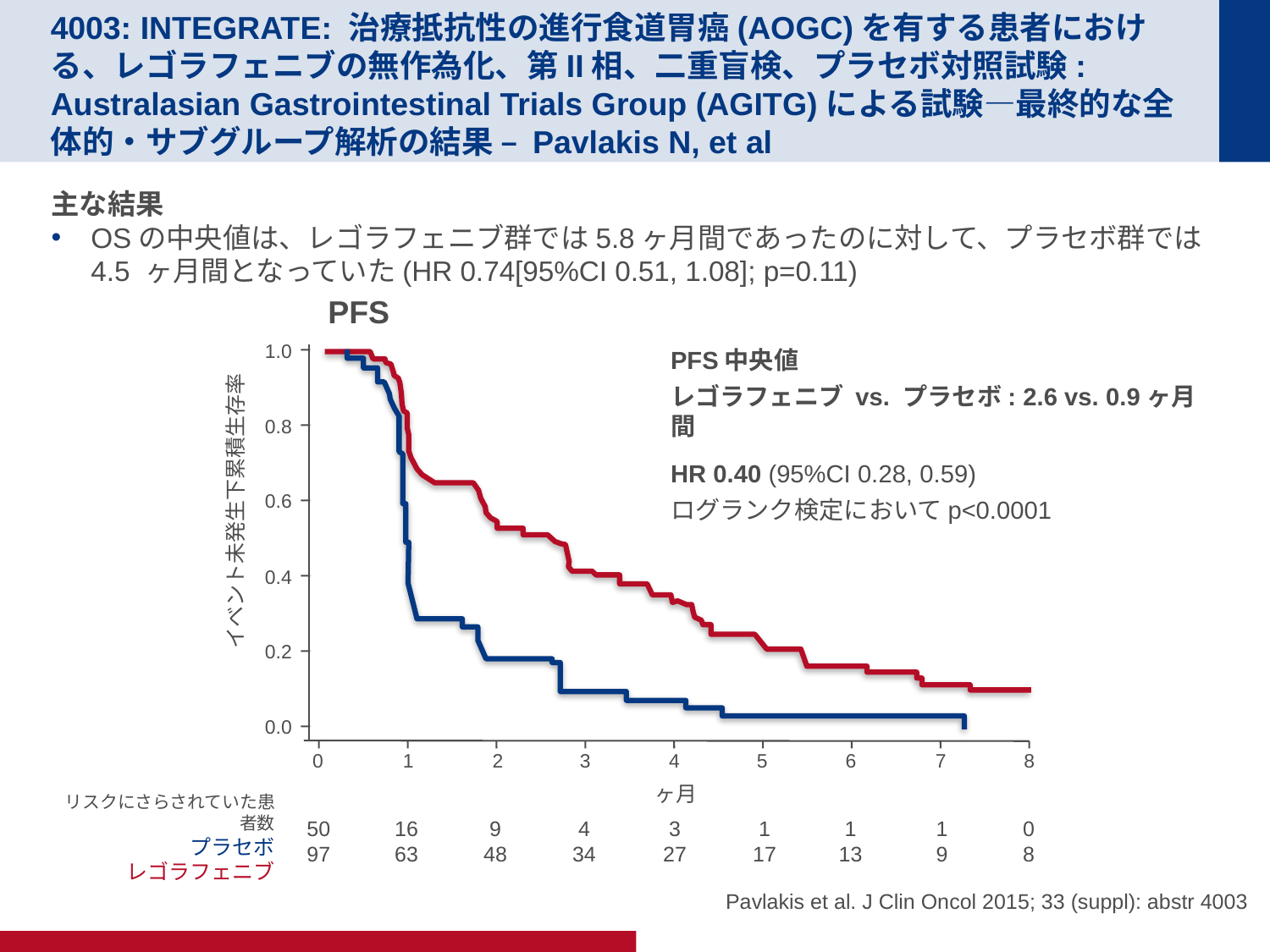

# 4003: INTEGRATE: 治療抵抗性の進行食道胃癌(AOGC)を有する患者における、レゴラフェニブの無作為化、第II相、二重盲検、プラセボ対照試験: Australasian Gastrointestinal Trials Group (AGITG)による試験—最終的な全体的・サブグループ解析の結果 – Pavlakis N, et al
主な結果
OSの中央値は、レゴラフェニブ群では5.8ヶ月間であったのに対して、プラセボ群では4.5 ヶ月間となっていた(HR 0.74[95%CI 0.51, 1.08]; p=0.11)

PFS
PFS中央値
レゴラフェニブ vs. プラセボ: 2.6 vs. 0.9ヶ月間
HR 0.40 (95%CI 0.28, 0.59)
ログランク検定においてp<0.0001
1.0

0.8

0.6
イベント未発生下累積生存率

0.4

0.2

0.0

0
8
1
2
3
4
5
6
7
ヶ月
リスクにさらされていた患者数
プラセボ
レゴラフェニブ
50
97
16
63
9
48
4
34
3
27
1
17
1
13
1
9
0
8
Pavlakis et al. J Clin Oncol 2015; 33 (suppl): abstr 4003